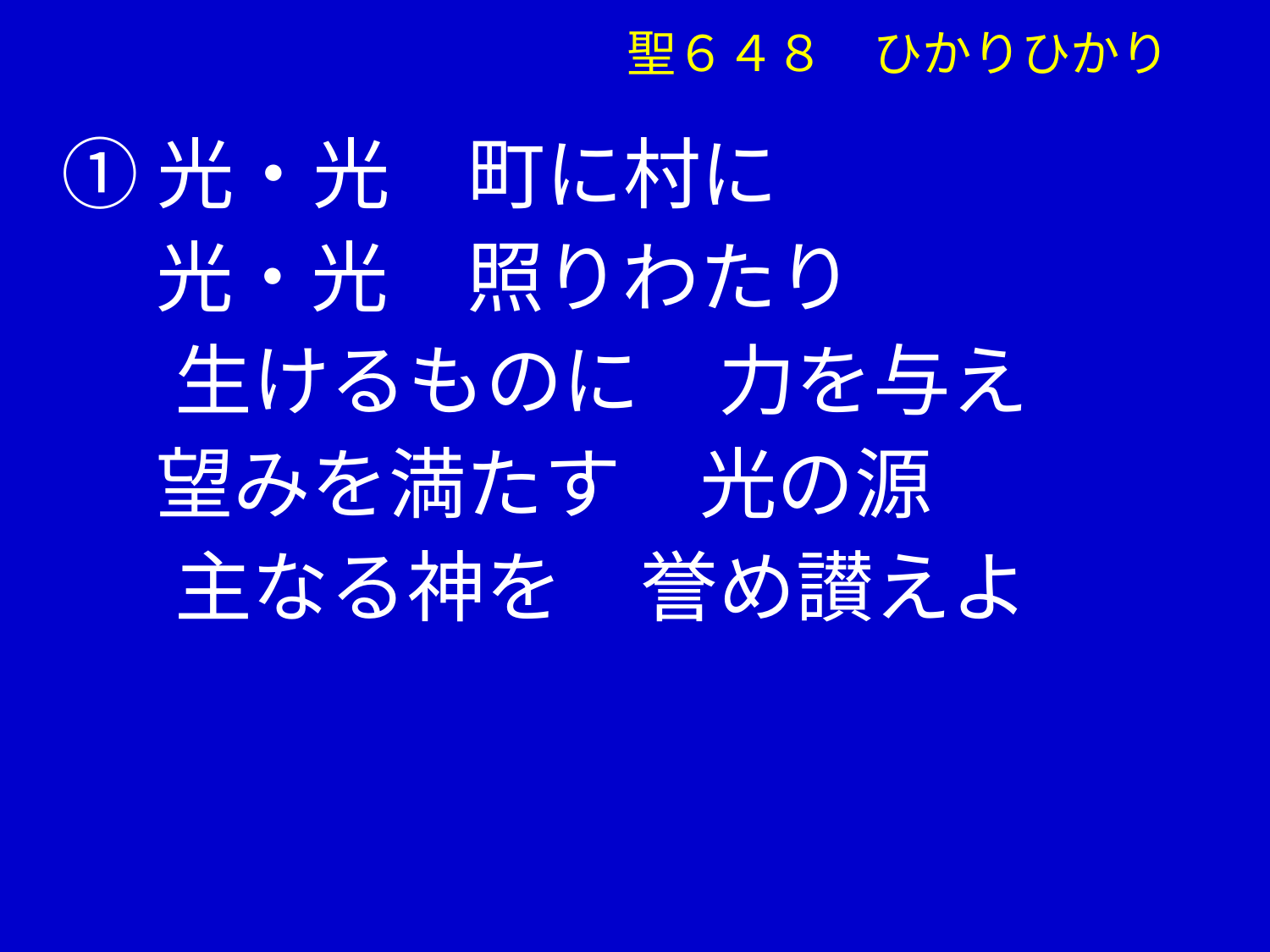

①光・光　町に村に
　 光・光　照りわたり
 　生けるものに　力を与え
　 望みを満たす　光の源
 　主なる神を　誉め讃えよ
　　　聖６４８　ひかりひかり